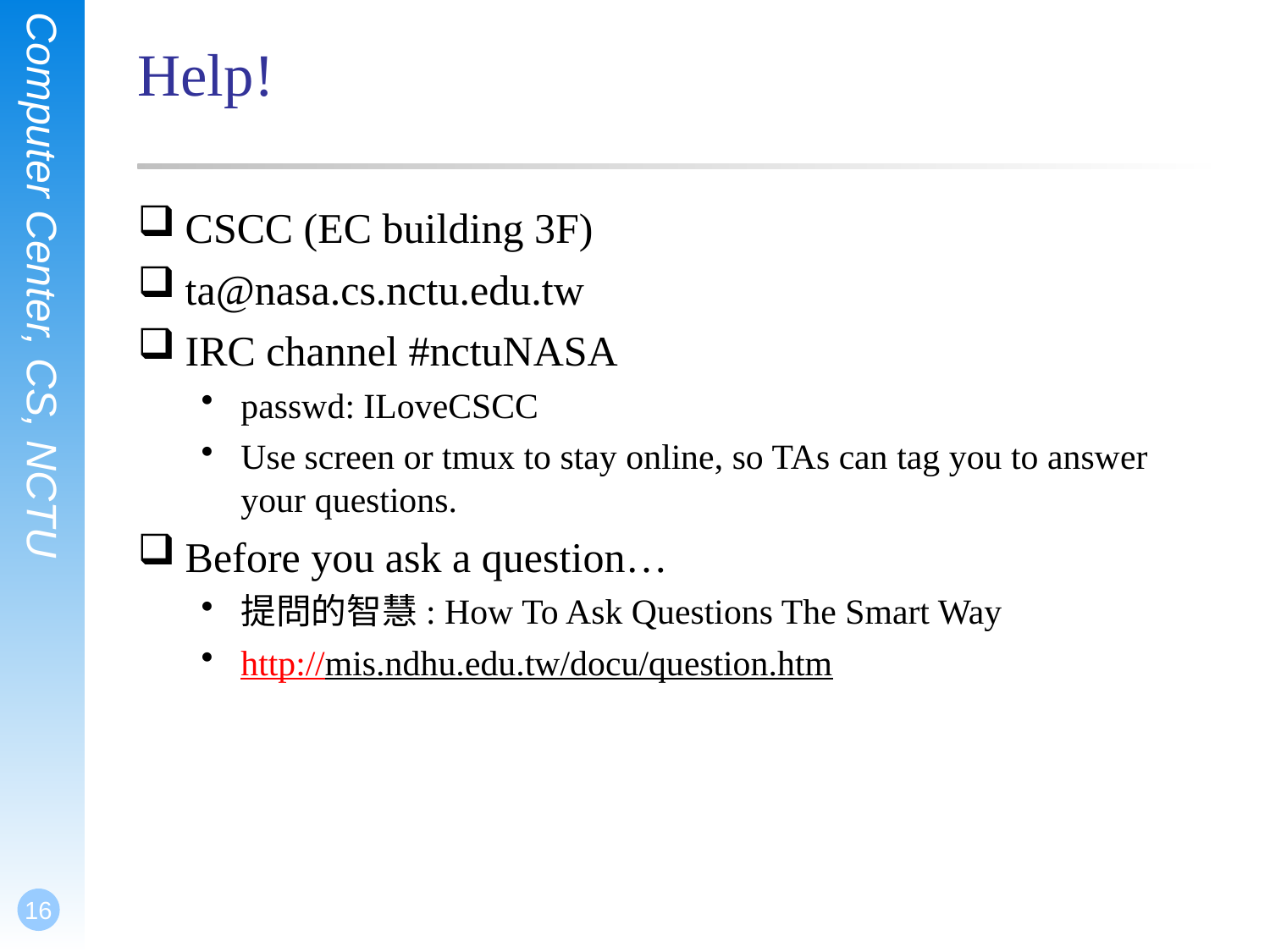

# Help!
CSCC (EC building 3F)
ta@nasa.cs.nctu.edu.tw
IRC channel #nctuNASA
passwd: ILoveCSCC
Use screen or tmux to stay online, so TAs can tag you to answer your questions.
Before you ask a question…
提問的智慧: How To Ask Questions The Smart Way
http://mis.ndhu.edu.tw/docu/question.htm